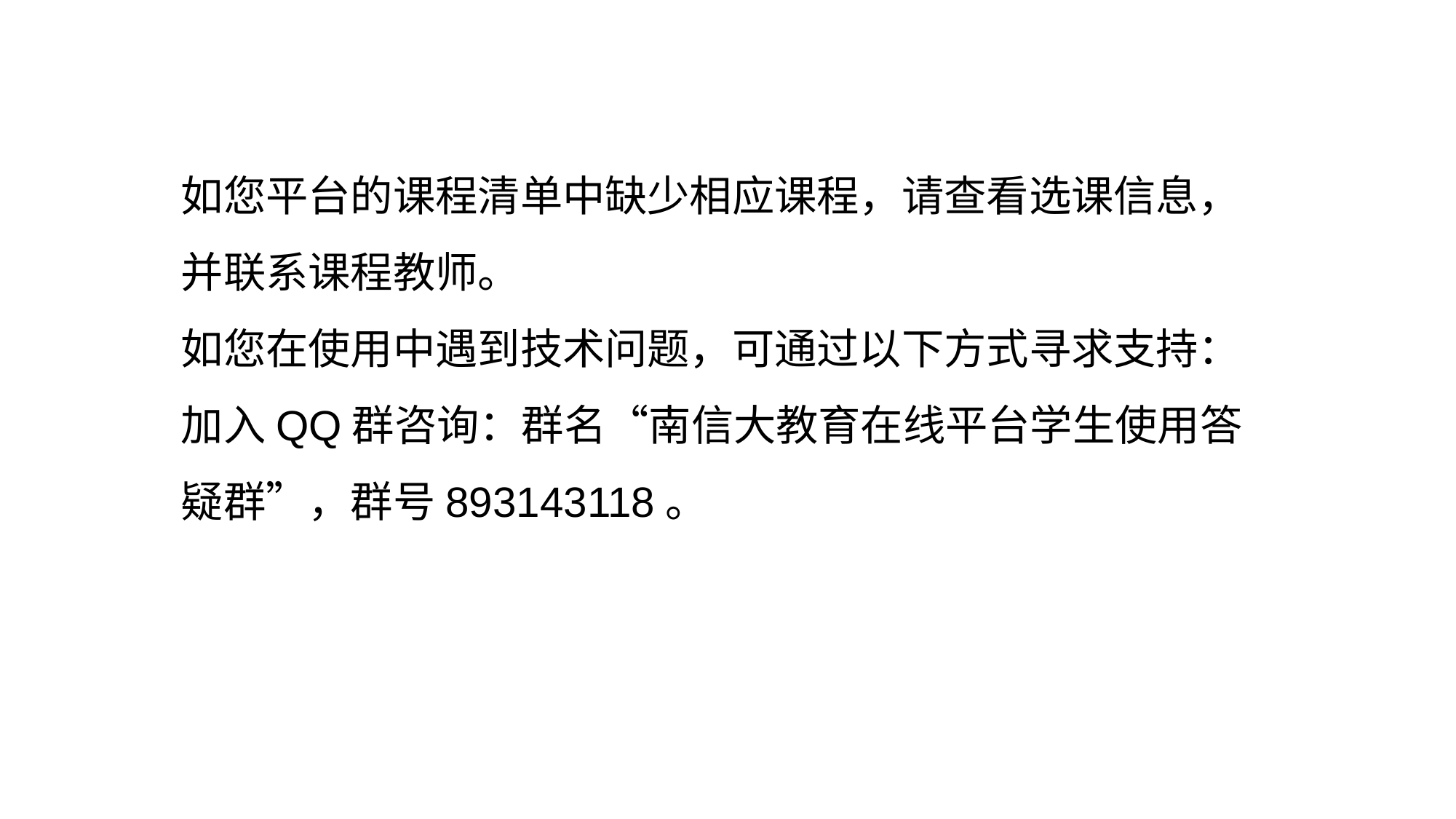

如您平台的课程清单中缺少相应课程，请查看选课信息，并联系课程教师。
如您在使用中遇到技术问题，可通过以下方式寻求支持：
加入QQ群咨询：群名“南信大教育在线平台学生使用答疑群”，群号893143118。